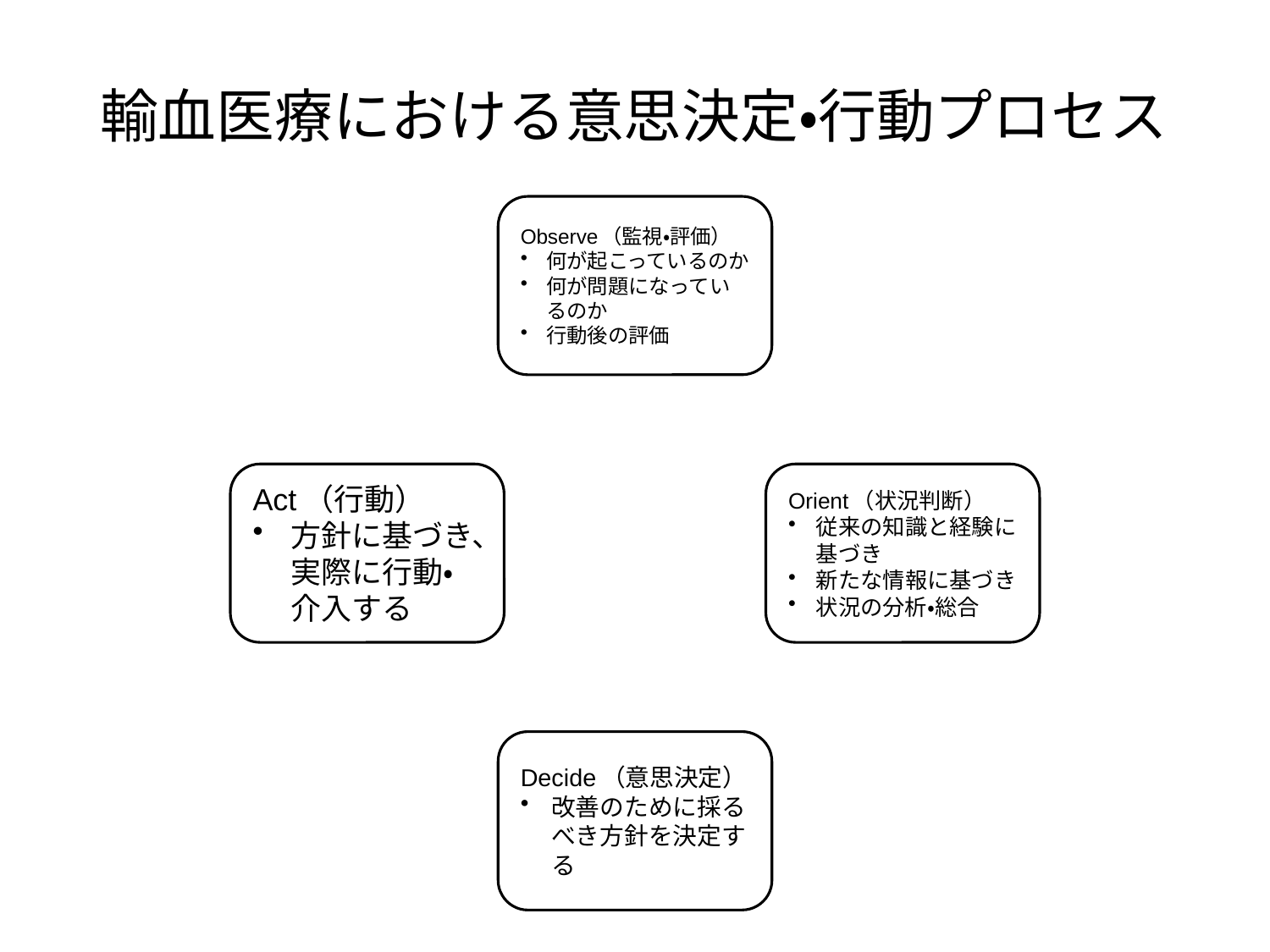

# 輸血医療における意思決定・行動プロセス
Observe（監視・評価）
何が起こっているのか
Orient（状況判断）
Decide（意思決定）
Act（行動）
方針に基づき、実際に行動・介入する
行動後の評価
従来の知識と経験に基づき
新たな情報に基づき
改善のために採るべき方針を決定する
何が問題になっているのか
状況の分析・総合